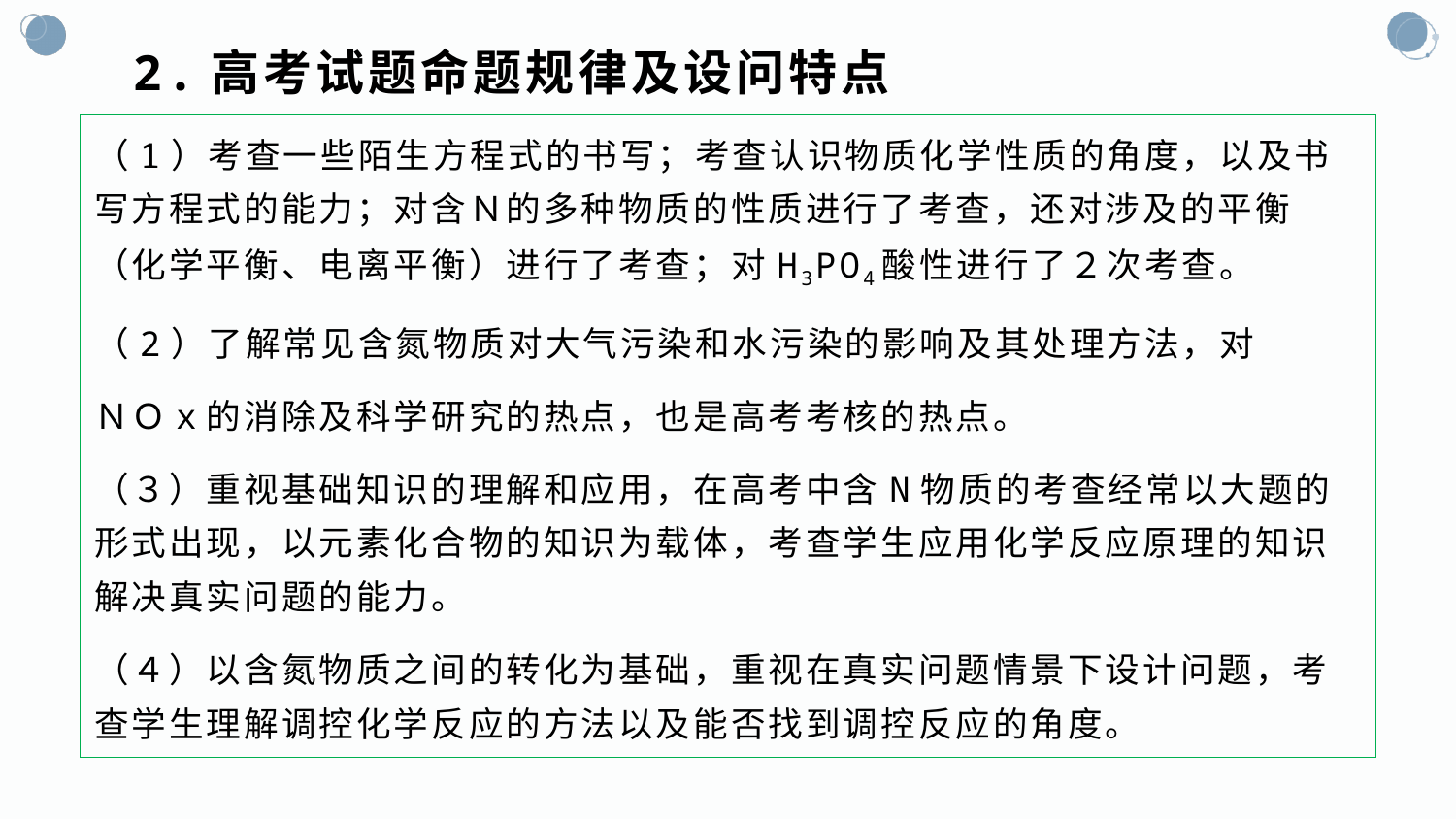

# 2.高考试题命题规律及设问特点
（1）考查一些陌生方程式的书写；考查认识物质化学性质的角度，以及书写方程式的能力；对含Ｎ的多种物质的性质进行了考查，还对涉及的平衡（化学平衡、电离平衡）进行了考查；对H3PO4酸性进行了２次考查。
（2）了解常见含氮物质对大气污染和水污染的影响及其处理方法，对
ＮＯｘ的消除及科学研究的热点，也是高考考核的热点。
（３）重视基础知识的理解和应用，在高考中含N物质的考查经常以大题的形式出现，以元素化合物的知识为载体，考查学生应用化学反应原理的知识解决真实问题的能力。
（４）以含氮物质之间的转化为基础，重视在真实问题情景下设计问题，考查学生理解调控化学反应的方法以及能否找到调控反应的角度。